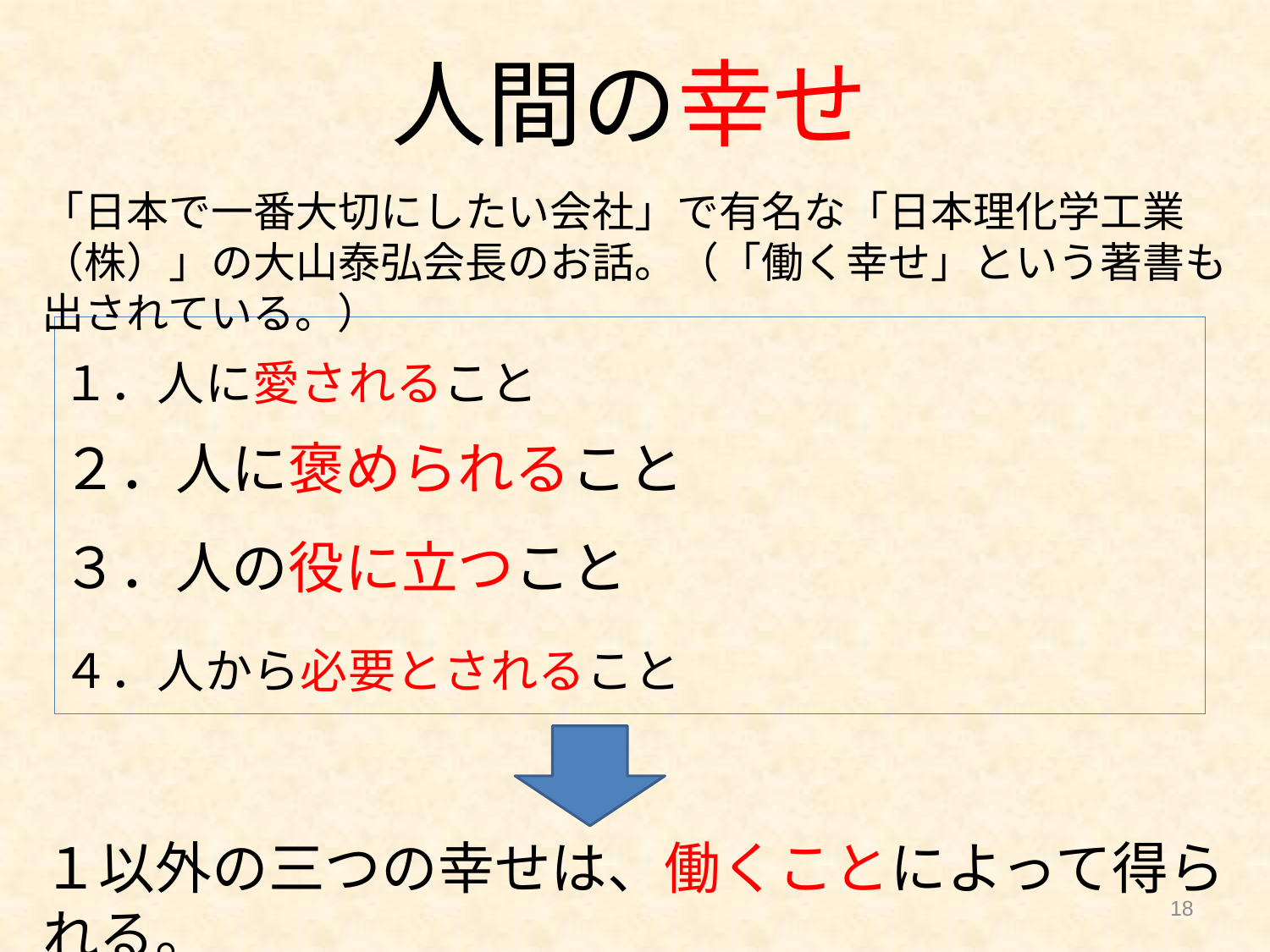

# 人間の幸せ
「日本で一番大切にしたい会社」で有名な「日本理化学工業（株）」の大山泰弘会長のお話。（「働く幸せ」という著書も出されている。）

１．人に愛されること

２．人に褒められること

３．人の役に立つこと

４．人から必要とされること

１以外の三つの幸せは、働くことによって得られる。

18